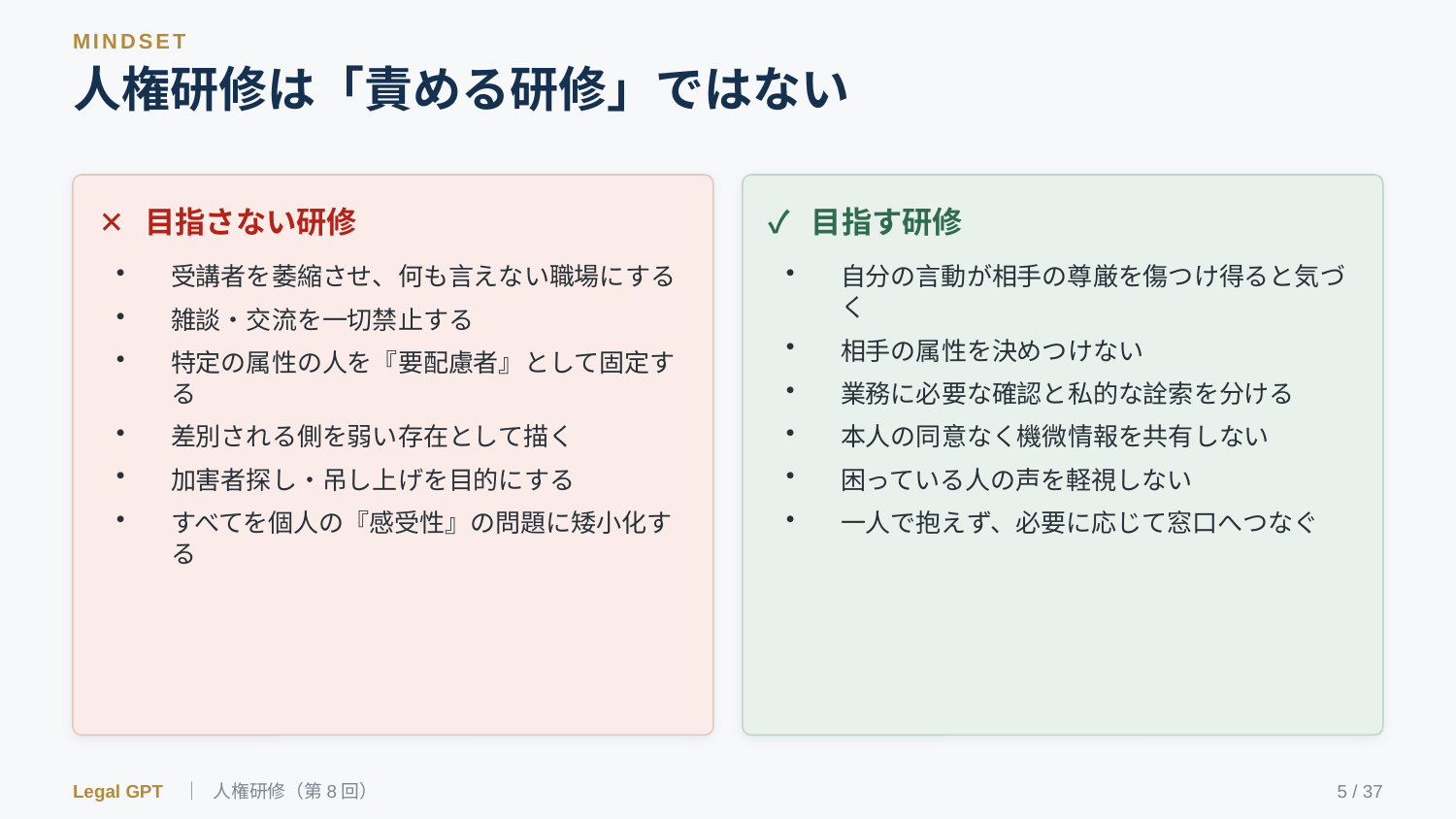

MINDSET
人権研修は「責める研修」ではない

✕  目指さない研修
✓  目指す研修
受講者を萎縮させ、何も言えない職場にする
雑談・交流を一切禁止する
特定の属性の人を『要配慮者』として固定する
差別される側を弱い存在として描く
加害者探し・吊し上げを目的にする
すべてを個人の『感受性』の問題に矮小化する
自分の言動が相手の尊厳を傷つけ得ると気づく
相手の属性を決めつけない
業務に必要な確認と私的な詮索を分ける
本人の同意なく機微情報を共有しない
困っている人の声を軽視しない
一人で抱えず、必要に応じて窓口へつなぐ
Legal GPT   ｜   人権研修（第8回）
5 / 37